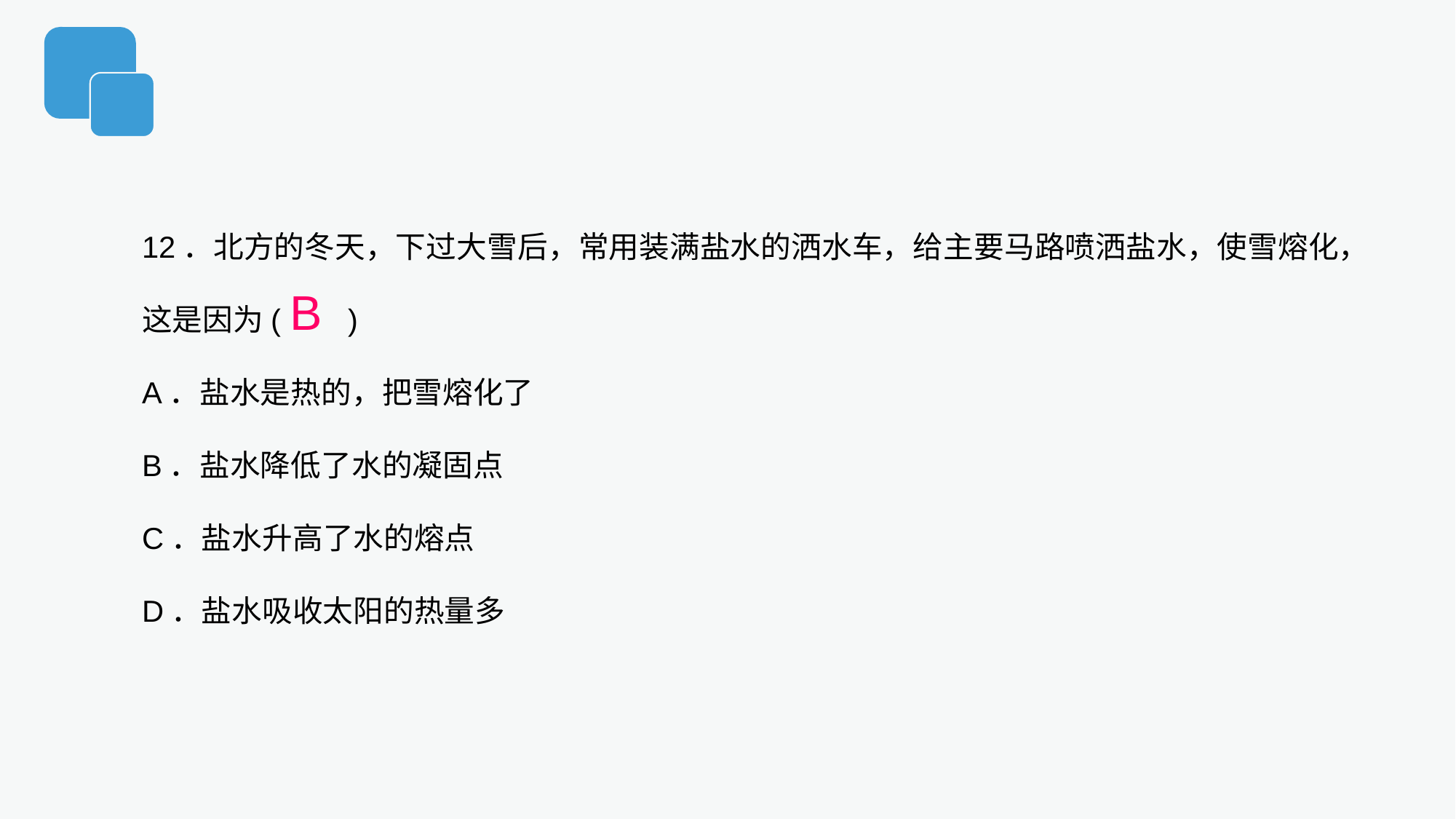

12．北方的冬天，下过大雪后，常用装满盐水的洒水车，给主要马路喷洒盐水，使雪熔化，这是因为(        )
A．盐水是热的，把雪熔化了
B．盐水降低了水的凝固点
C．盐水升高了水的熔点
D．盐水吸收太阳的热量多
B